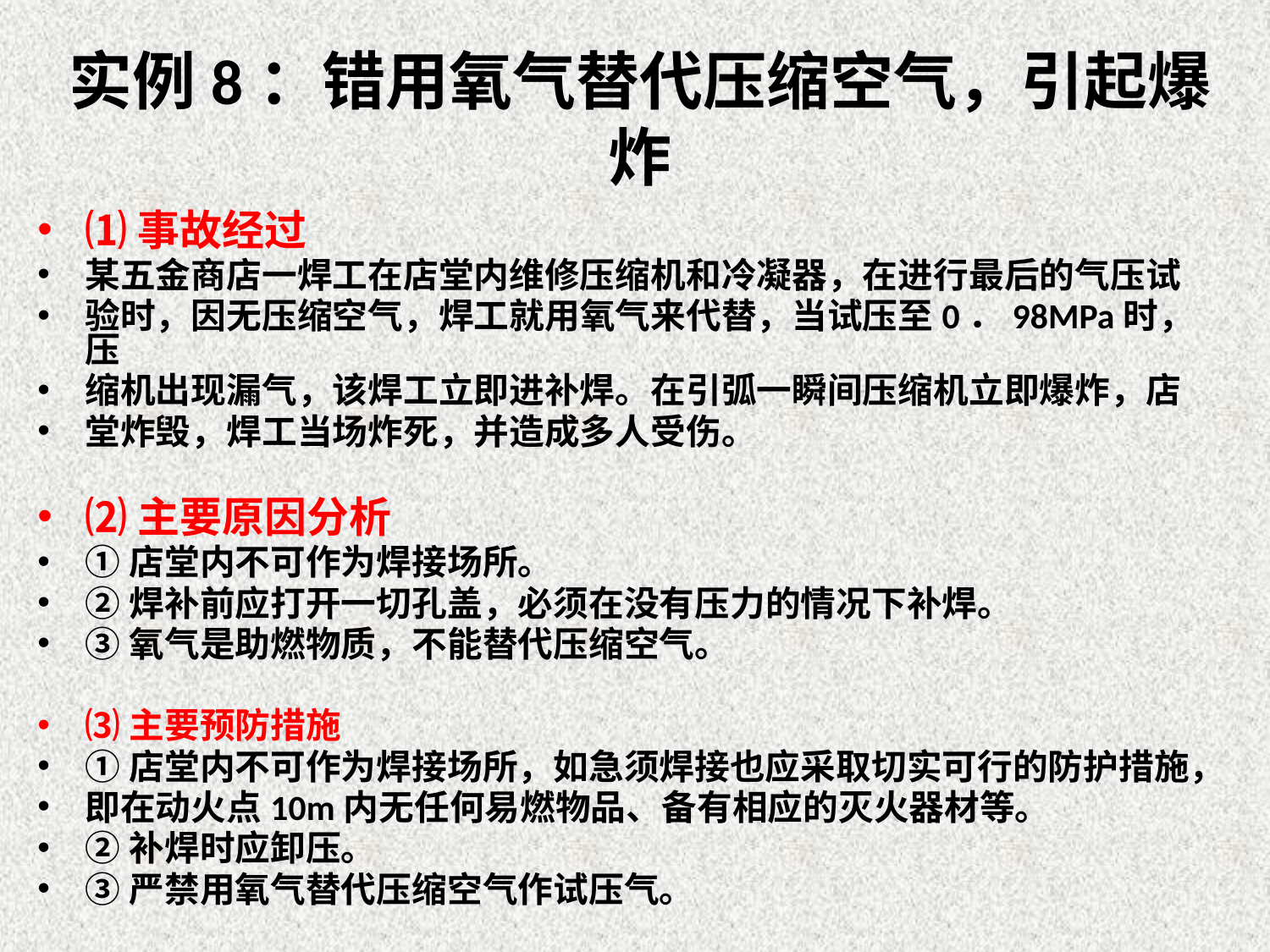

# 实例8：错用氧气替代压缩空气，引起爆炸

⑴事故经过
某五金商店一焊工在店堂内维修压缩机和冷凝器，在进行最后的气压试
验时，因无压缩空气，焊工就用氧气来代替，当试压至0．98MPa时，压
缩机出现漏气，该焊工立即进补焊。在引弧一瞬间压缩机立即爆炸，店
堂炸毁，焊工当场炸死，并造成多人受伤。

⑵主要原因分析
①店堂内不可作为焊接场所。
②焊补前应打开一切孔盖，必须在没有压力的情况下补焊。
③氧气是助燃物质，不能替代压缩空气。

⑶主要预防措施
①店堂内不可作为焊接场所，如急须焊接也应采取切实可行的防护措施，
即在动火点10m内无任何易燃物品、备有相应的灭火器材等。
②补焊时应卸压。
③严禁用氧气替代压缩空气作试压气。